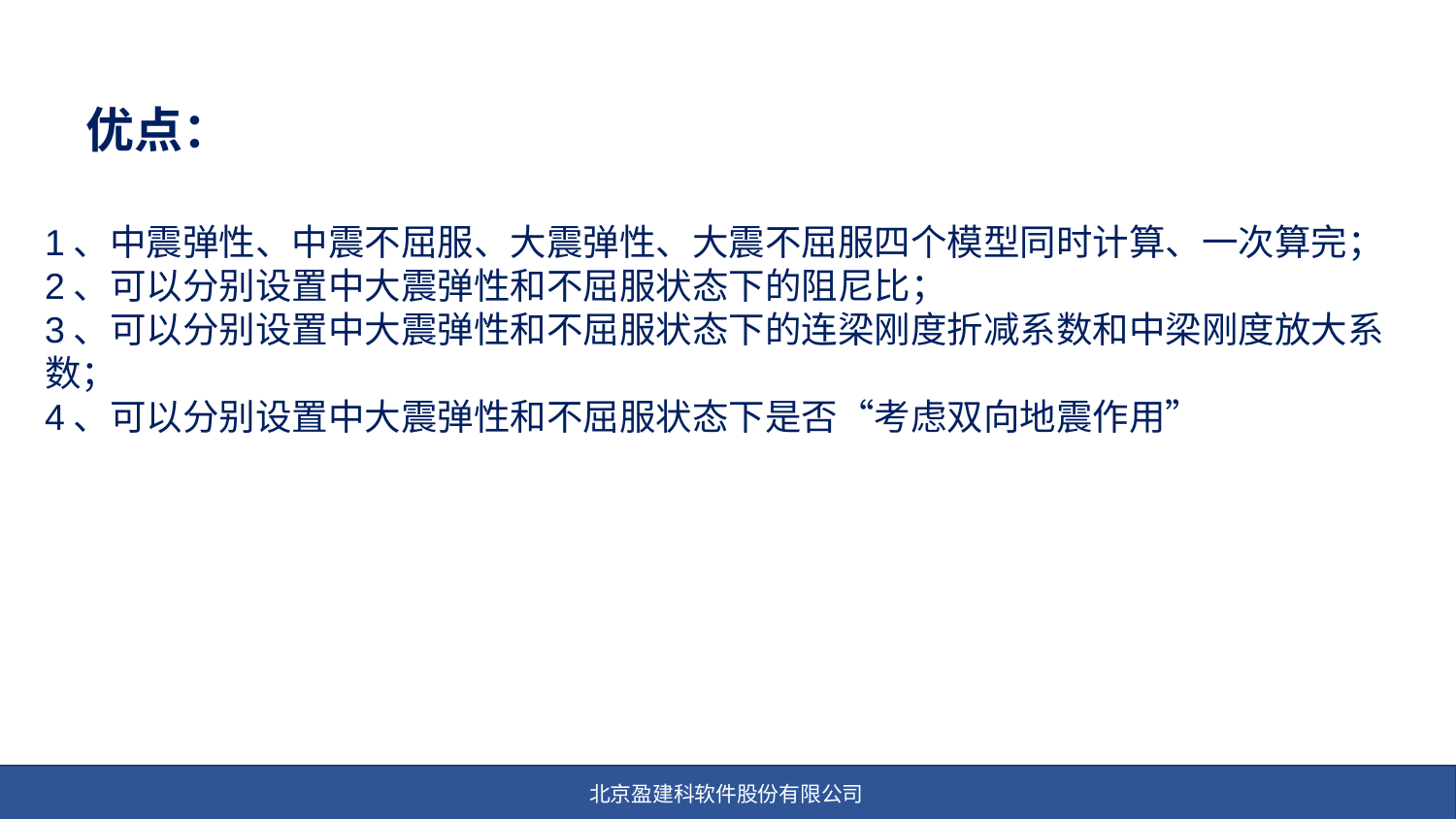

优点：

1、中震弹性、中震不屈服、大震弹性、大震不屈服四个模型同时计算、一次算完；
2、可以分别设置中大震弹性和不屈服状态下的阻尼比；
3、可以分别设置中大震弹性和不屈服状态下的连梁刚度折减系数和中梁刚度放大系数；
4、可以分别设置中大震弹性和不屈服状态下是否“考虑双向地震作用”

61